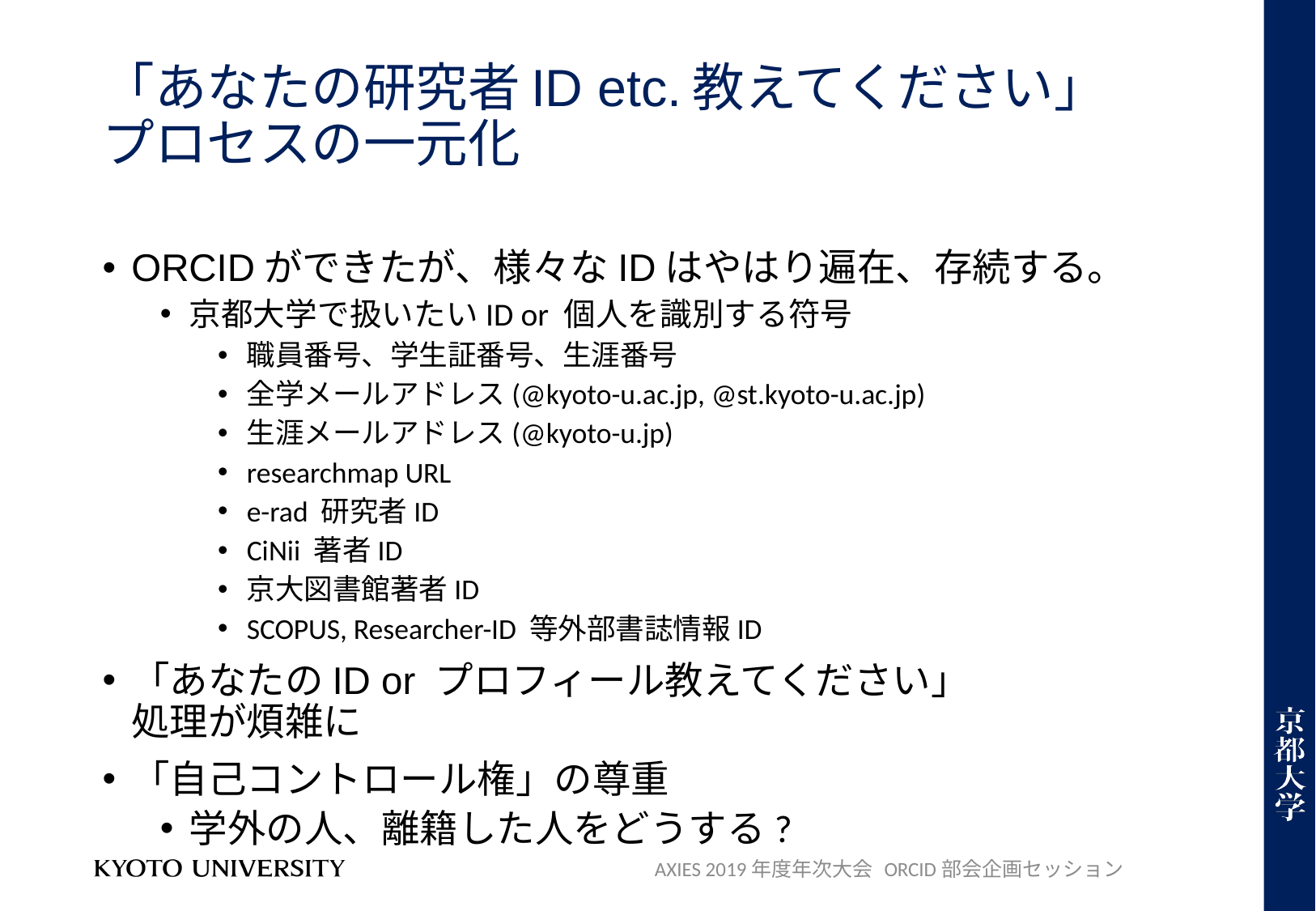

# 「あなたの研究者ID etc.教えてください」 プロセスの一元化
ORCIDができたが、様々なIDはやはり遍在、存続する。
京都大学で扱いたいID or 個人を識別する符号
職員番号、学生証番号、生涯番号
全学メールアドレス(@kyoto-u.ac.jp, @st.kyoto-u.ac.jp)
生涯メールアドレス(@kyoto-u.jp)
researchmap URL
e-rad 研究者ID
CiNii 著者ID
京大図書館著者ID
SCOPUS, Researcher-ID 等外部書誌情報ID
「あなたのID or プロフィール教えてください」
処理が煩雑に
「自己コントロール権」の尊重
学外の人、離籍した人をどうする?

AXIES 2019年度年次大会 ORCID部会企画セッション